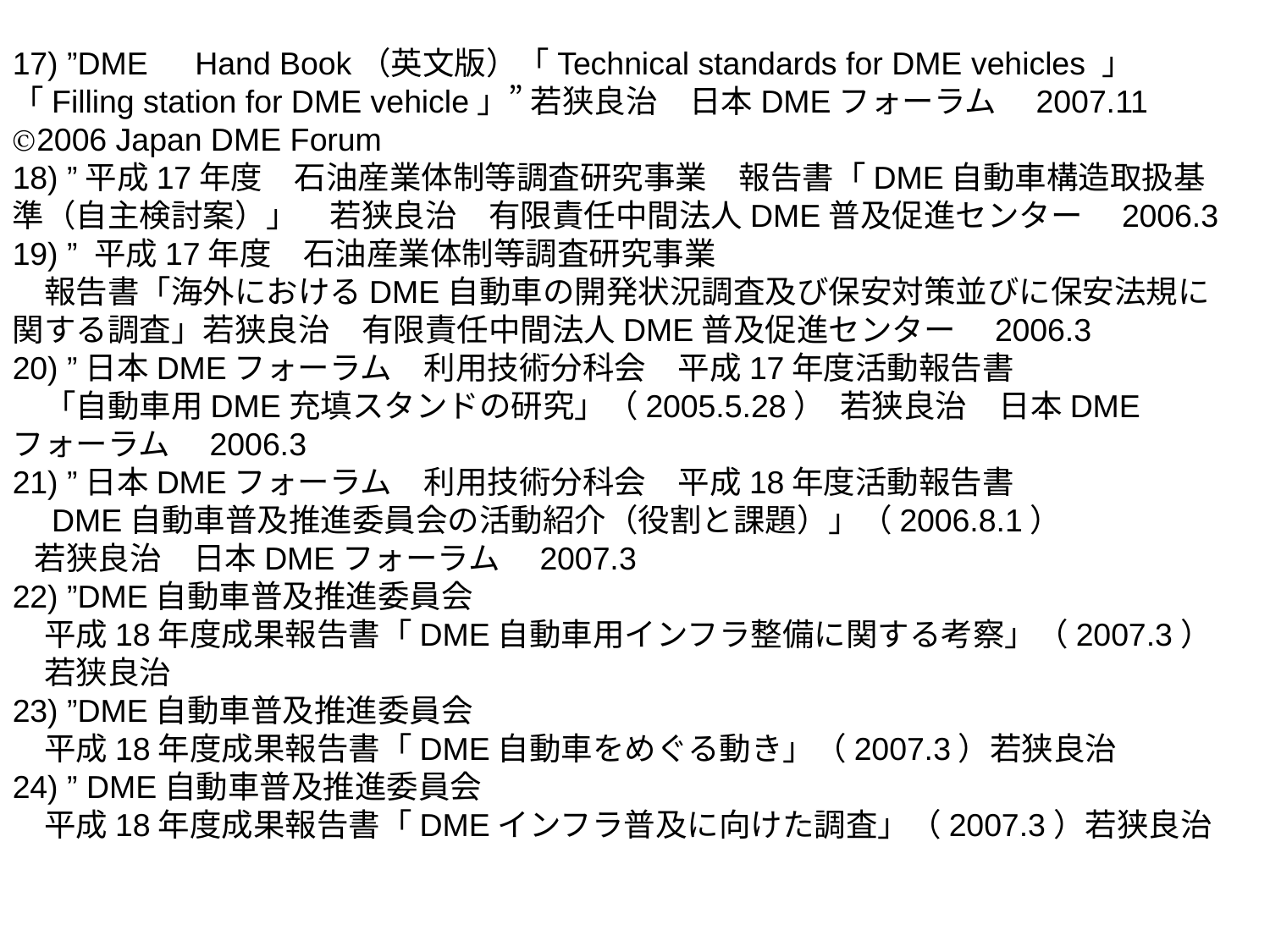

17) ”DME　Hand Book（英文版）「Technical standards for DME vehicles 」「Filling station for DME vehicle」” 若狭良治　日本DMEフォーラム　2007.11 Ⓒ2006 Japan DME Forum
18) ”平成17年度　石油産業体制等調査研究事業　報告書「DME自動車構造取扱基準（自主検討案）」　若狭良治　有限責任中間法人DME普及促進センター　2006.3
19) ” 平成17年度　石油産業体制等調査研究事業
　報告書「海外におけるDME自動車の開発状況調査及び保安対策並びに保安法規に関する調査」若狭良治　有限責任中間法人DME普及促進センター　2006.3
20) ”日本DMEフォーラム　利用技術分科会　平成17年度活動報告書
　「自動車用DME充填スタンドの研究」（2005.5.28）  若狭良治　日本DMEフォーラム　2006.3
21) ”日本DMEフォーラム　利用技術分科会　平成18年度活動報告書
　DME自動車普及推進委員会の活動紹介（役割と課題）」（2006.8.1）
  若狭良治　日本DMEフォーラム　2007.3
22) ”DME自動車普及推進委員会
　平成18年度成果報告書「DME自動車用インフラ整備に関する考察」（2007.3）
　若狭良治
23) ”DME自動車普及推進委員会
　平成18年度成果報告書「DME自動車をめぐる動き」（2007.3）若狭良治
24) ” DME自動車普及推進委員会
　平成18年度成果報告書「DMEインフラ普及に向けた調査」（2007.3）若狭良治